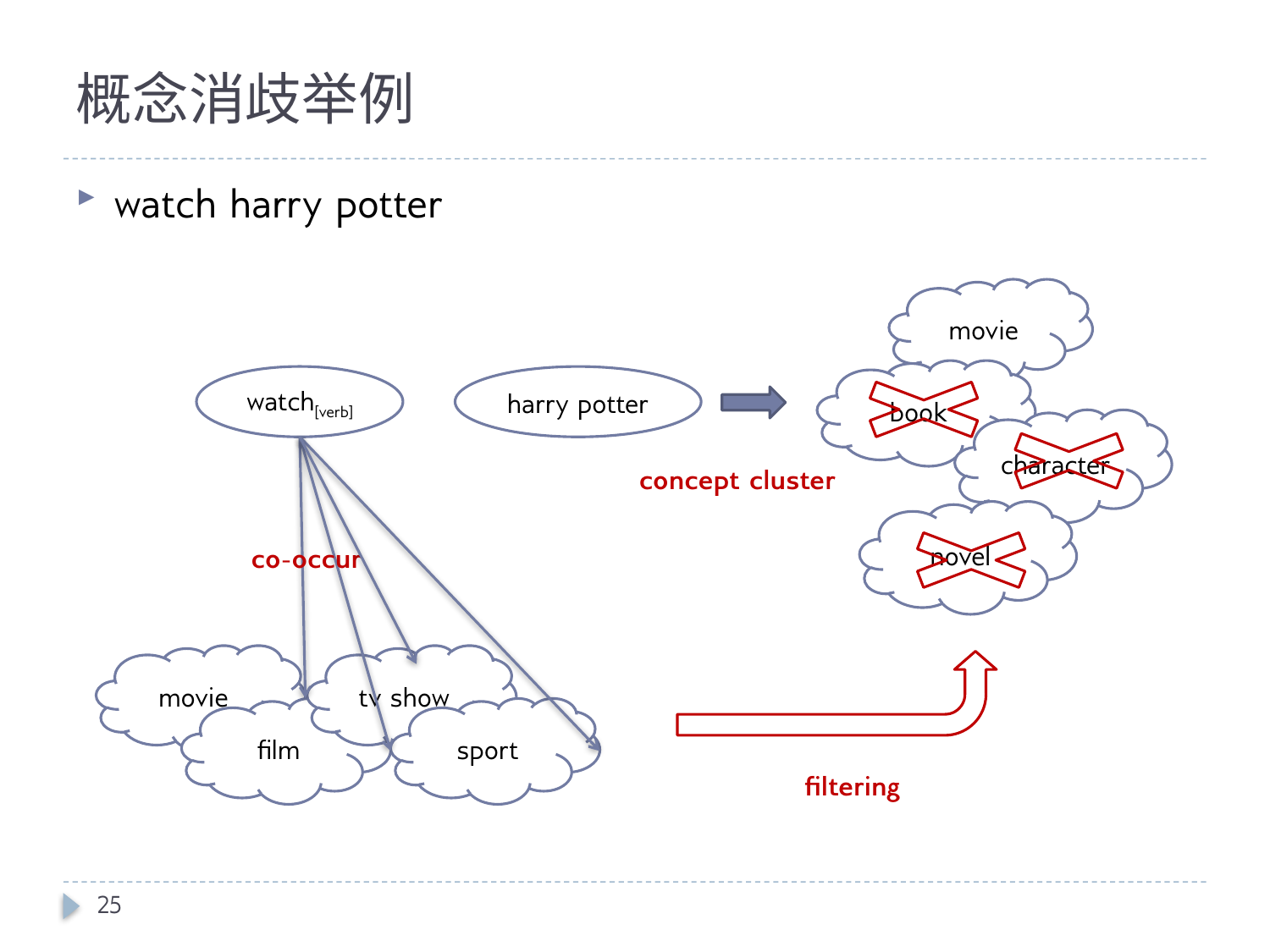

# 概念消歧举例
watch harry potter
movie
book

character
concept cluster
novel
watch[verb]
harry potter

filtering
co-occur
movie
tv show
film
sport
25